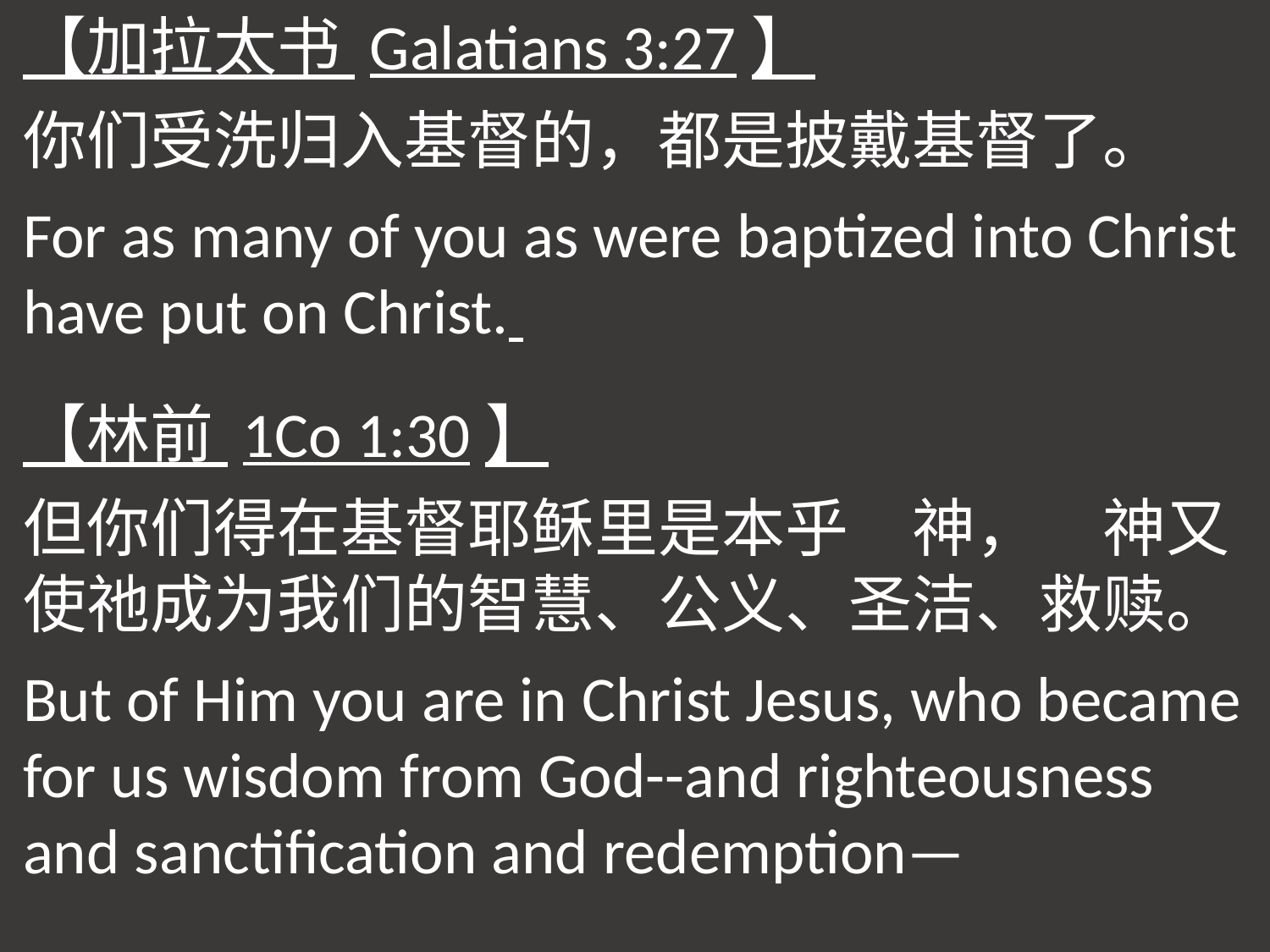

【加拉太书 Galatians 3:27】
你们受洗归入基督的，都是披戴基督了。
For as many of you as were baptized into Christ have put on Christ.

【林前 1Co 1:30】
但你们得在基督耶稣里是本乎　神，　神又使祂成为我们的智慧、公义、圣洁、救赎。
But of Him you are in Christ Jesus, who became for us wisdom from God--and righteousness and sanctification and redemption—